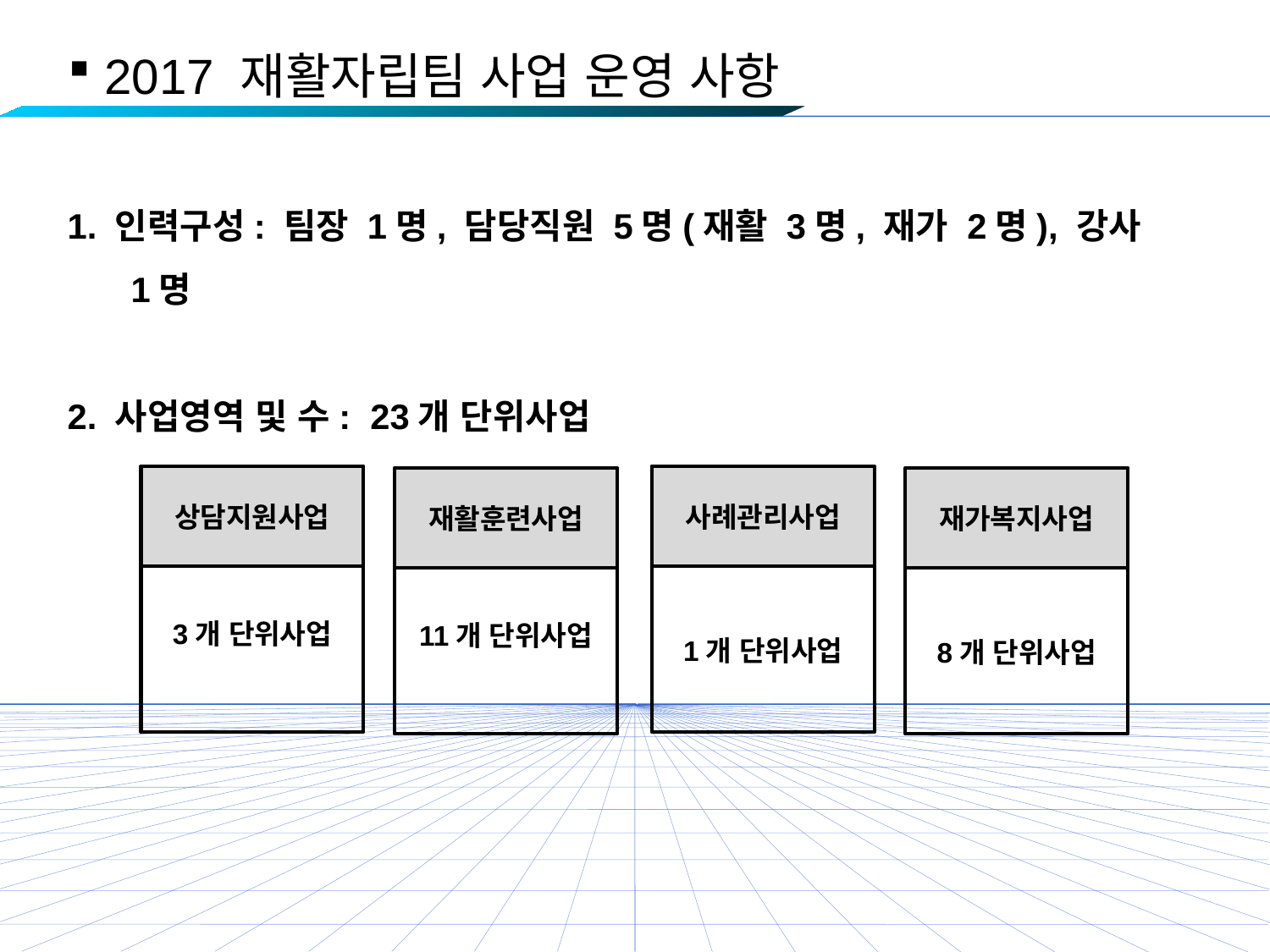

2017 재활자립팀 사업 운영 사항

1. 인력구성: 팀장 1명, 담당직원 5명(재활 3명, 재가 2명), 강사 1명

2. 사업영역 및 수:  23개 단위사업

3개 단위사업
상담지원사업

1개 단위사업
사례관리사업

11개 단위사업
재활훈련사업

8개 단위사업
재가복지사업